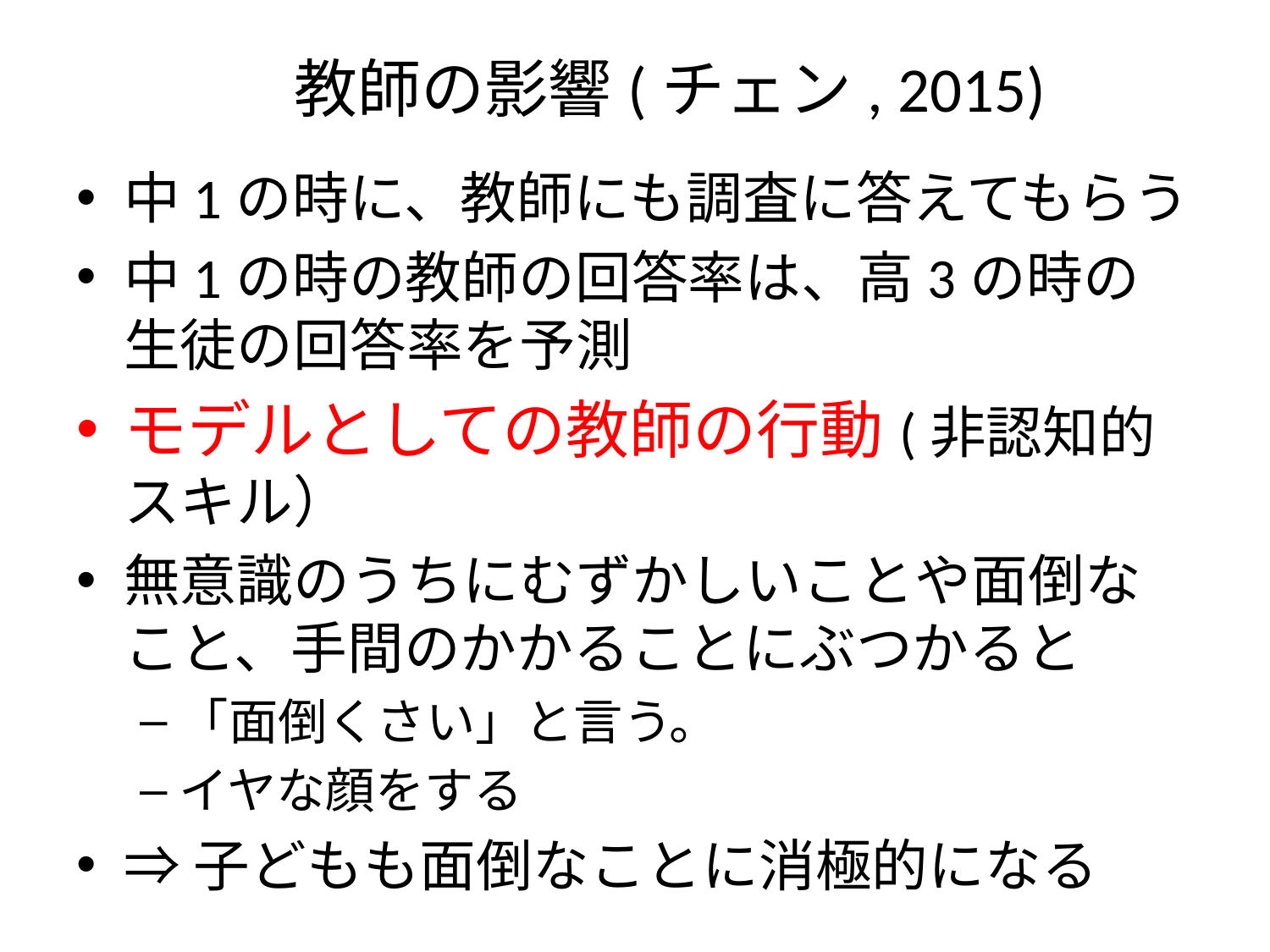

# 教師の影響(チェン, 2015)
中1の時に、教師にも調査に答えてもらう
中1の時の教師の回答率は、高3の時の生徒の回答率を予測
モデルとしての教師の行動(非認知的スキル）
無意識のうちにむずかしいことや面倒なこと、手間のかかることにぶつかると
「面倒くさい」と言う。
イヤな顔をする
⇒子どもも面倒なことに消極的になる